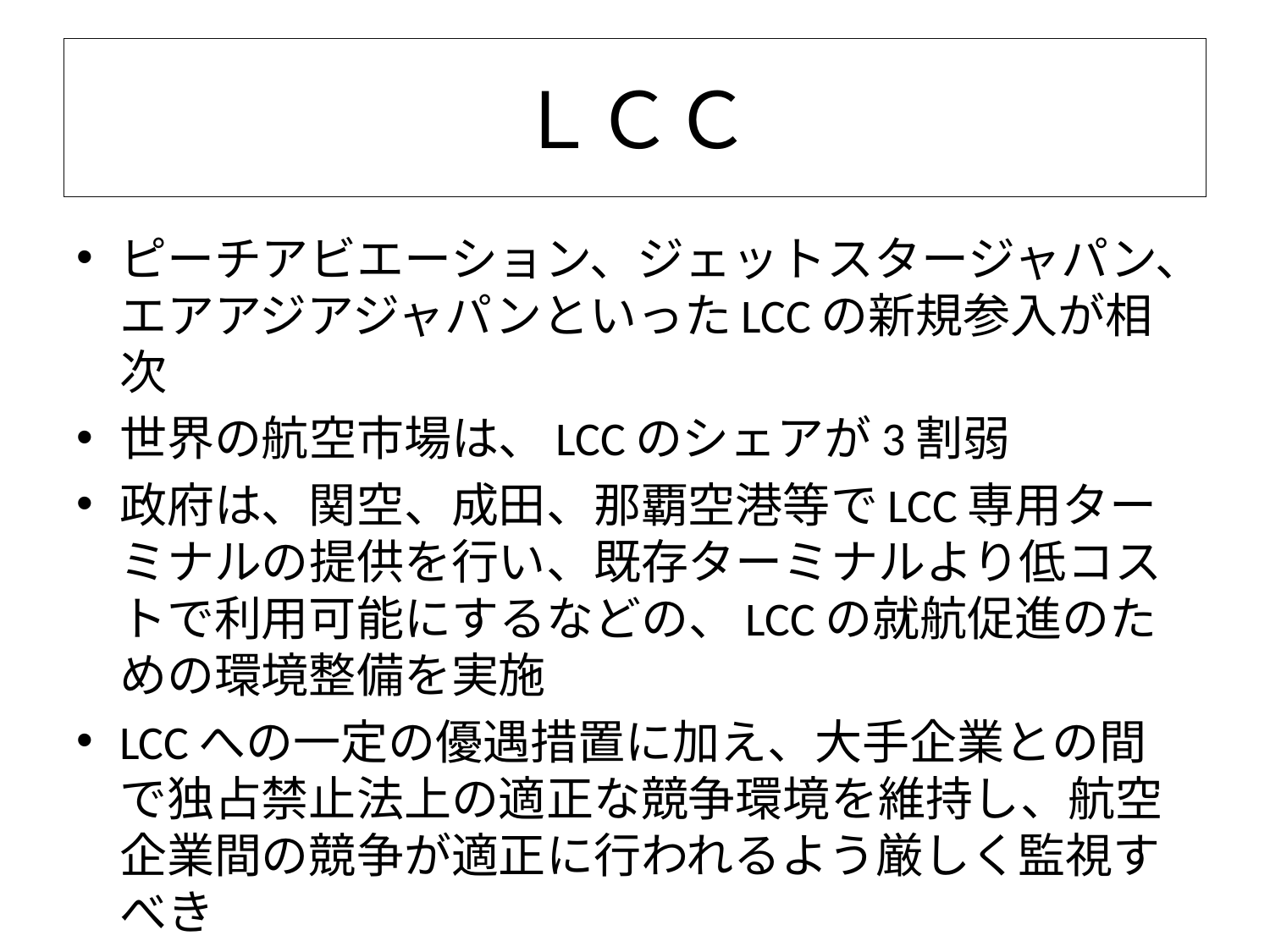

# ＬＣＣ
ピーチアビエーション、ジェットスタージャパン、エアアジアジャパンといったLCCの新規参入が相次
世界の航空市場は、LCCのシェアが3割弱
政府は、関空、成田、那覇空港等でLCC専用ターミナルの提供を行い、既存ターミナルより低コストで利用可能にするなどの、LCCの就航促進のための環境整備を実施
LCCへの一定の優遇措置に加え、大手企業との間で独占禁止法上の適正な競争環境を維持し、航空企業間の競争が適正に行われるよう厳しく監視すべき